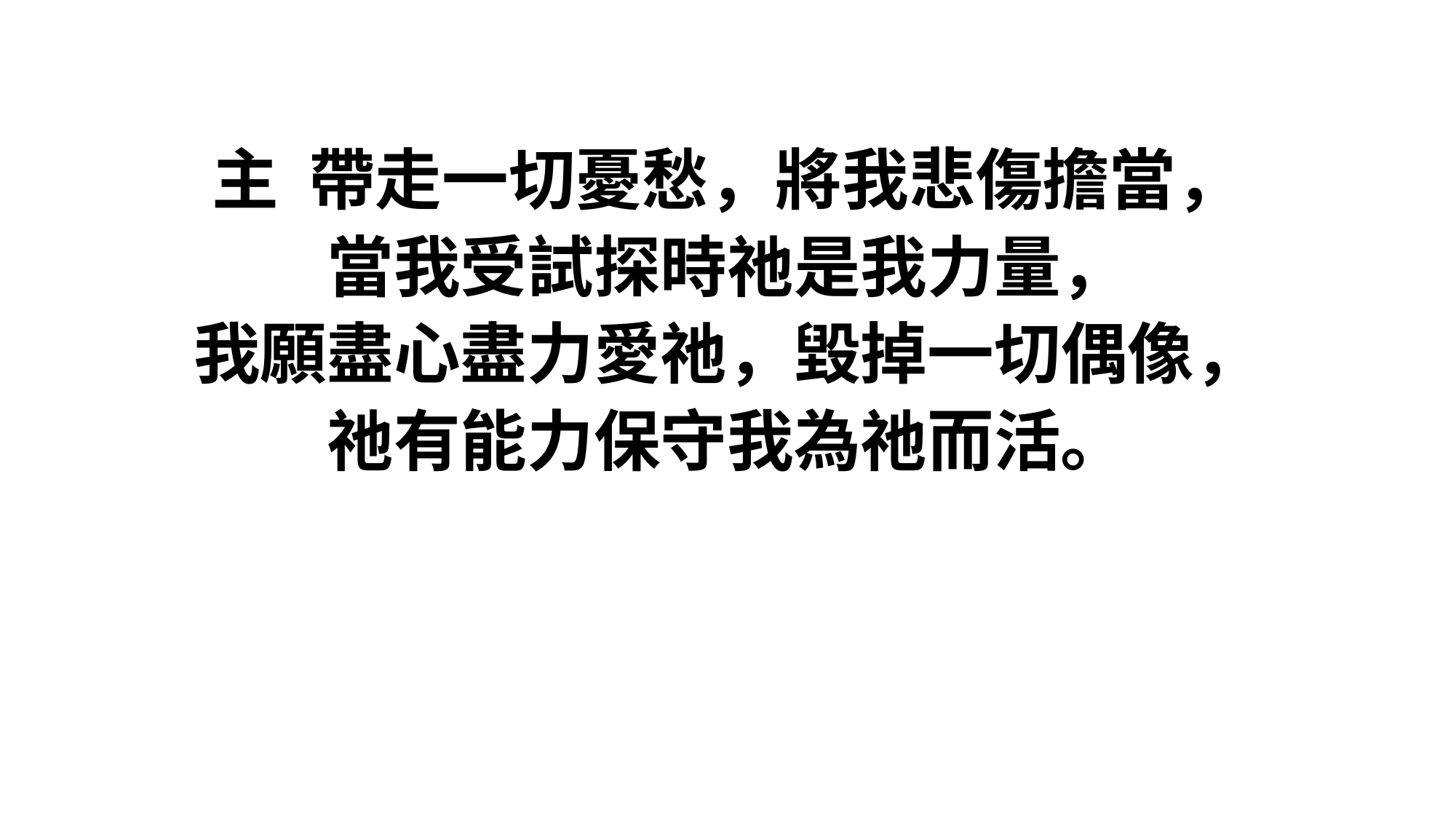

#
主  帶走一切憂愁，將我悲傷擔當，
當我受試探時祂是我力量，
我願盡心盡力愛祂，毀掉一切偶像，
祂有能力保守我為祂而活。